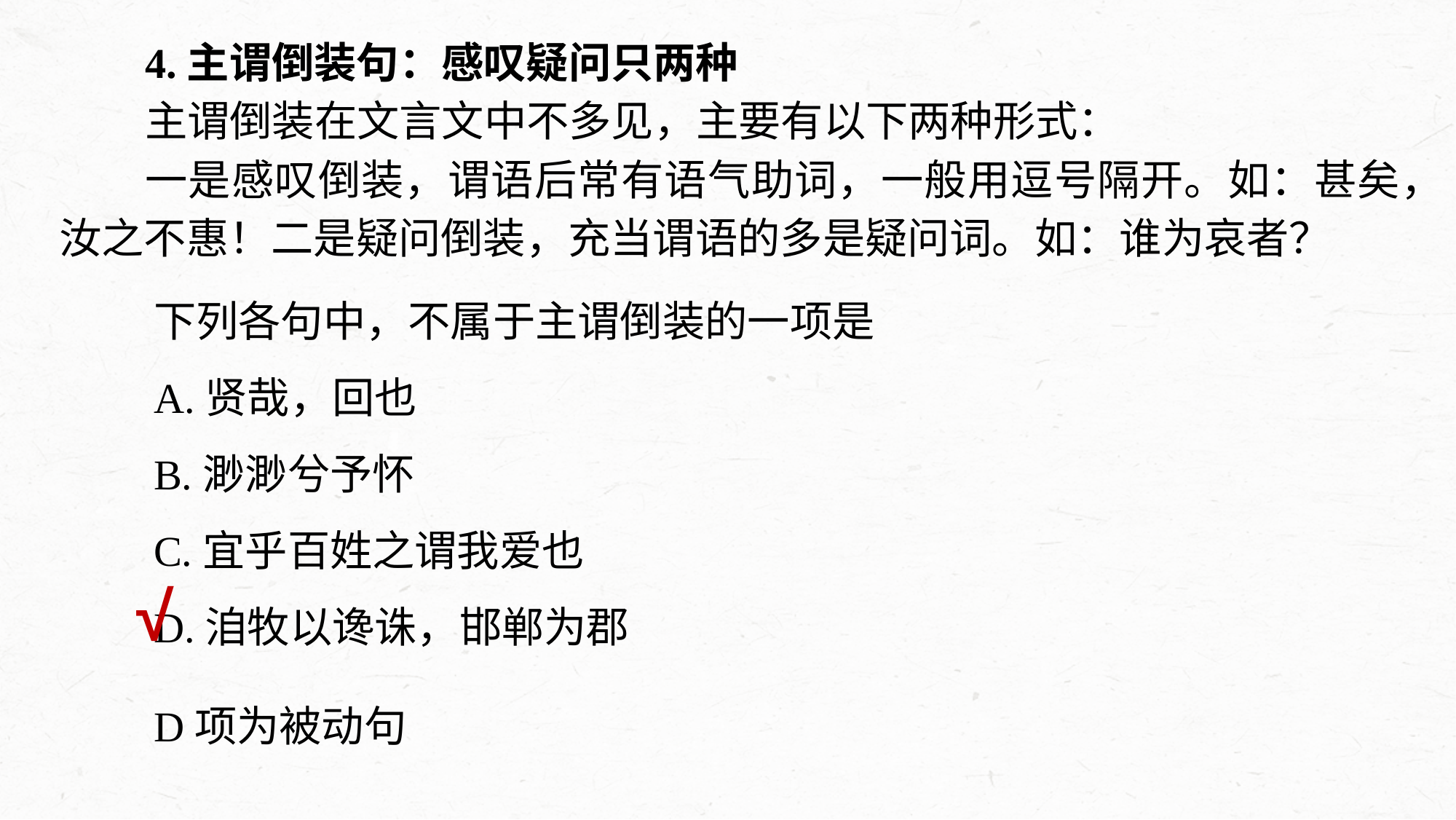

4.主谓倒装句：感叹疑问只两种
主谓倒装在文言文中不多见，主要有以下两种形式：
一是感叹倒装，谓语后常有语气助词，一般用逗号隔开。如：甚矣，汝之不惠！二是疑问倒装，充当谓语的多是疑问词。如：谁为哀者？
下列各句中，不属于主谓倒装的一项是
A.贤哉，回也
B.渺渺兮予怀
C.宜乎百姓之谓我爱也
D.洎牧以谗诛，邯郸为郡
√
D项为被动句